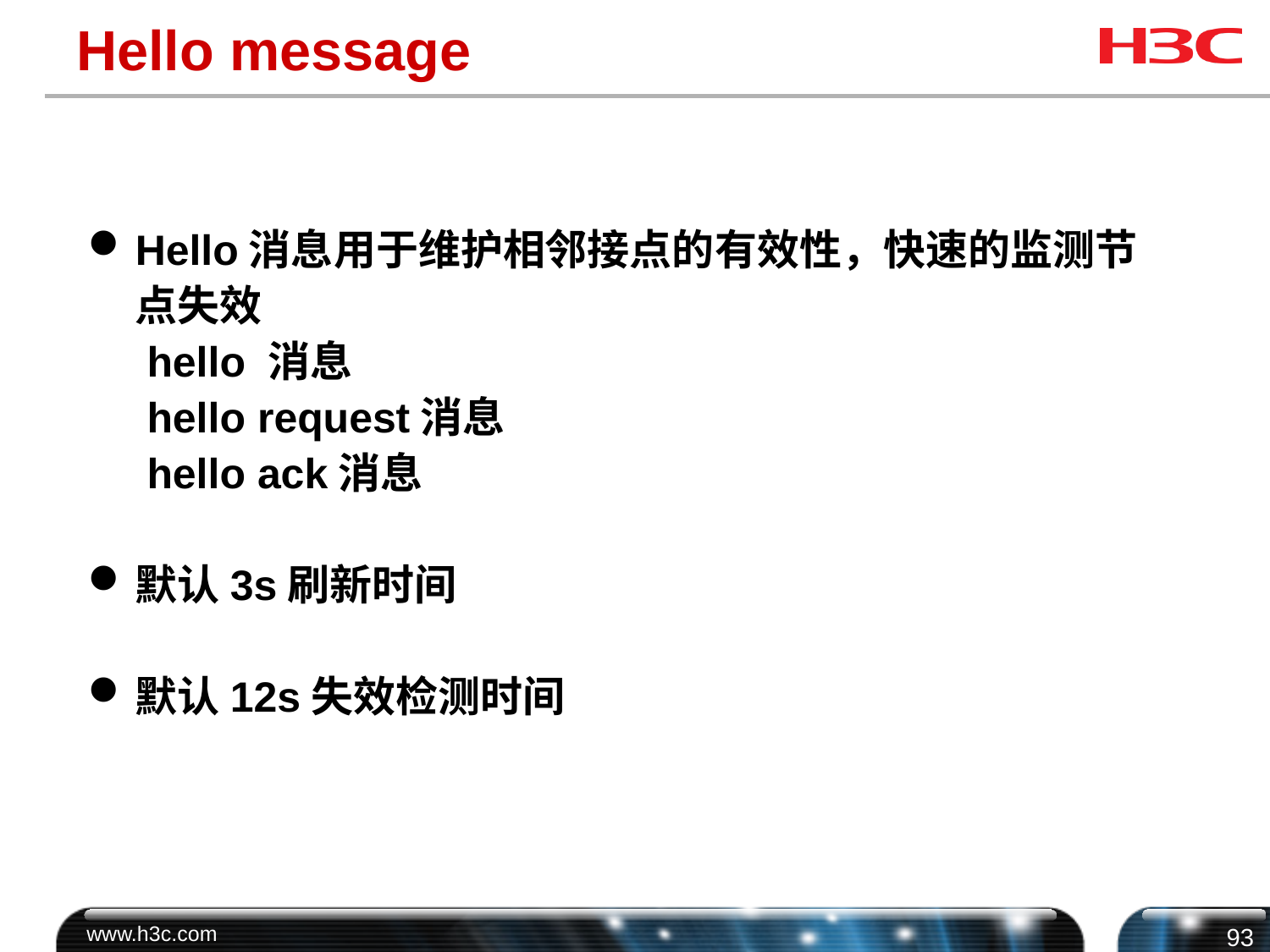

# Hello message
Hello消息用于维护相邻接点的有效性，快速的监测节点失效
     hello 消息
     hello request消息
     hello ack消息

默认3s刷新时间

默认12s失效检测时间